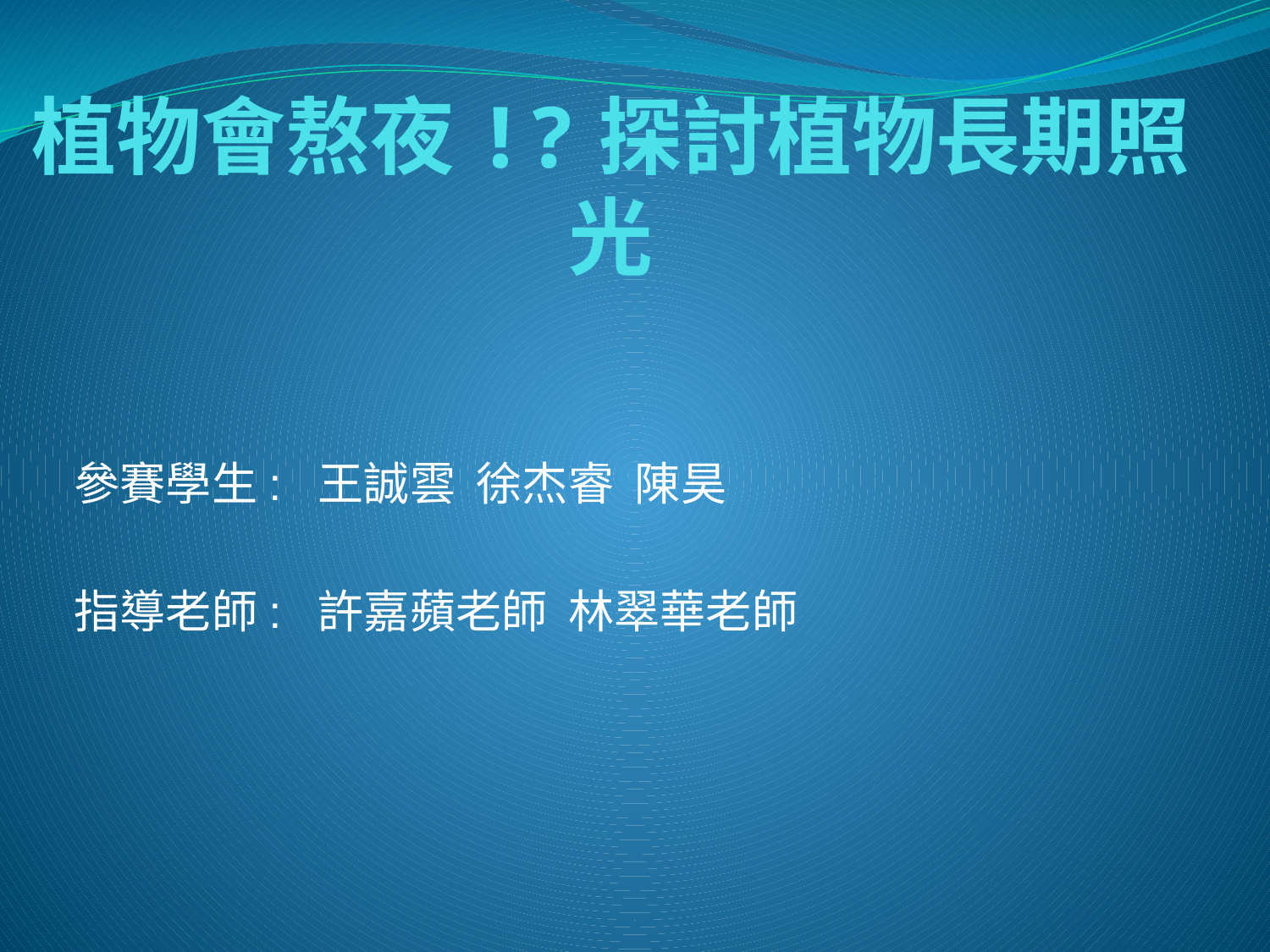

# 植物會熬夜!?探討植物長期照光
參賽學生:  王誠雲  徐杰睿  陳昊

指導老師:  許嘉蘋老師  林翠華老師